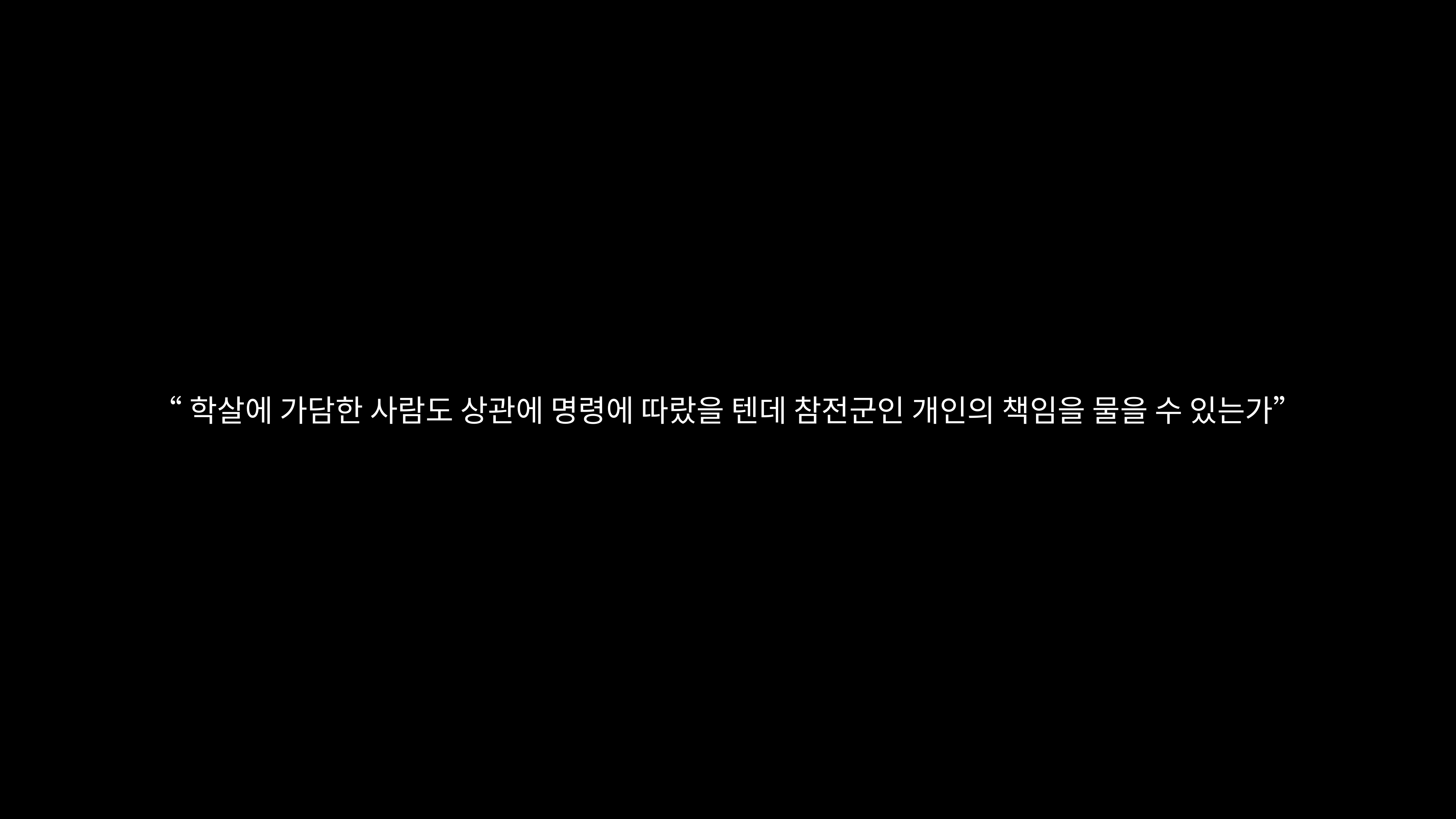

“학살에 가담한 사람도 상관에 명령에 따랐을 텐데 참전군인 개인의 책임을 물을 수 있는가”